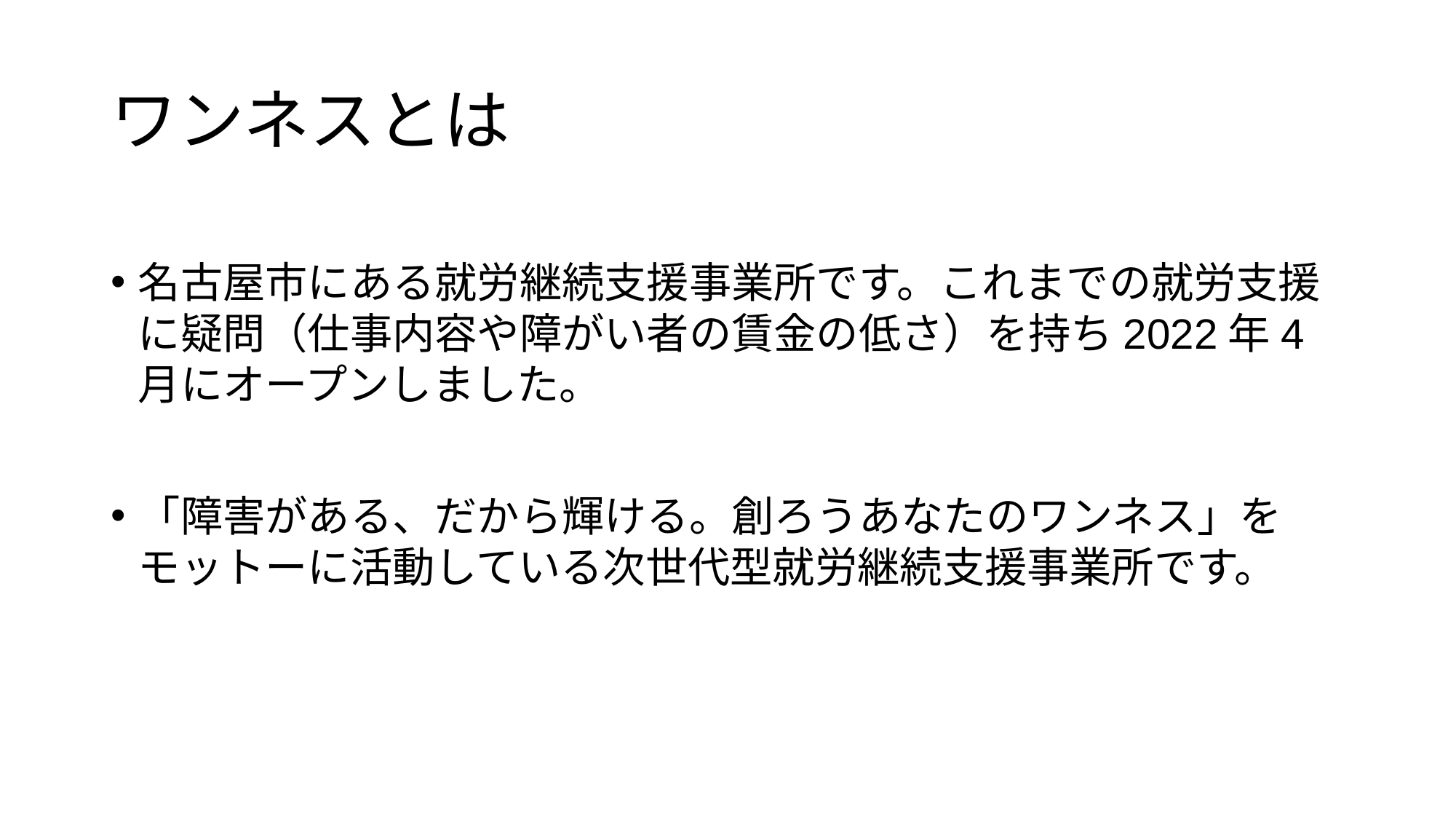

# ワンネスとは

名古屋市にある就労継続支援事業所です。これまでの就労支援に疑問（仕事内容や障がい者の賃金の低さ）を持ち2022年4月にオープンしました。

「障害がある、だから輝ける。創ろうあなたのワンネス」をモットーに活動している次世代型就労継続支援事業所です。